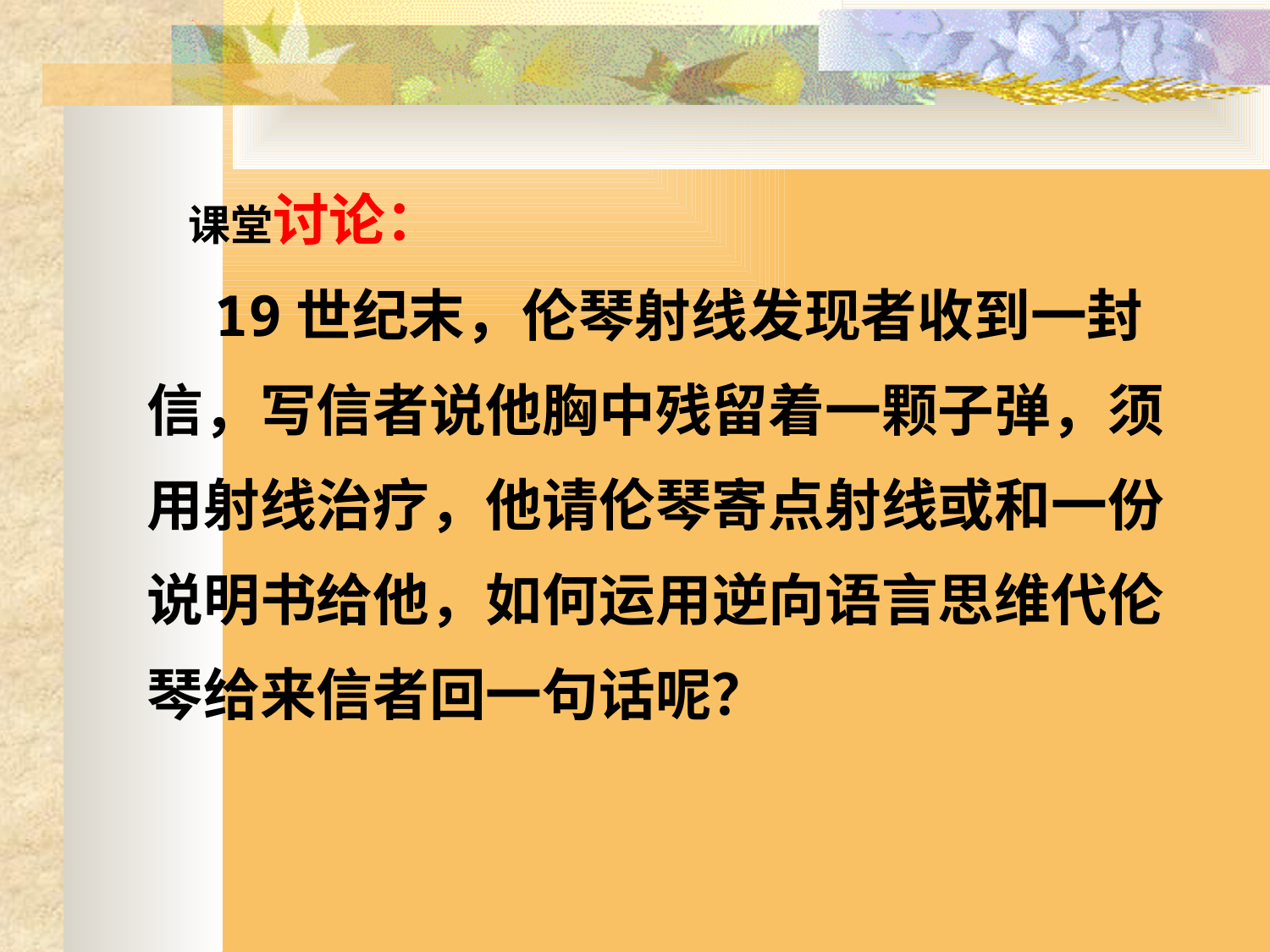

课堂讨论：
  19世纪末，伦琴射线发现者收到一封信，写信者说他胸中残留着一颗子弹，须用射线治疗，他请伦琴寄点射线或和一份说明书给他，如何运用逆向语言思维代伦琴给来信者回一句话呢？